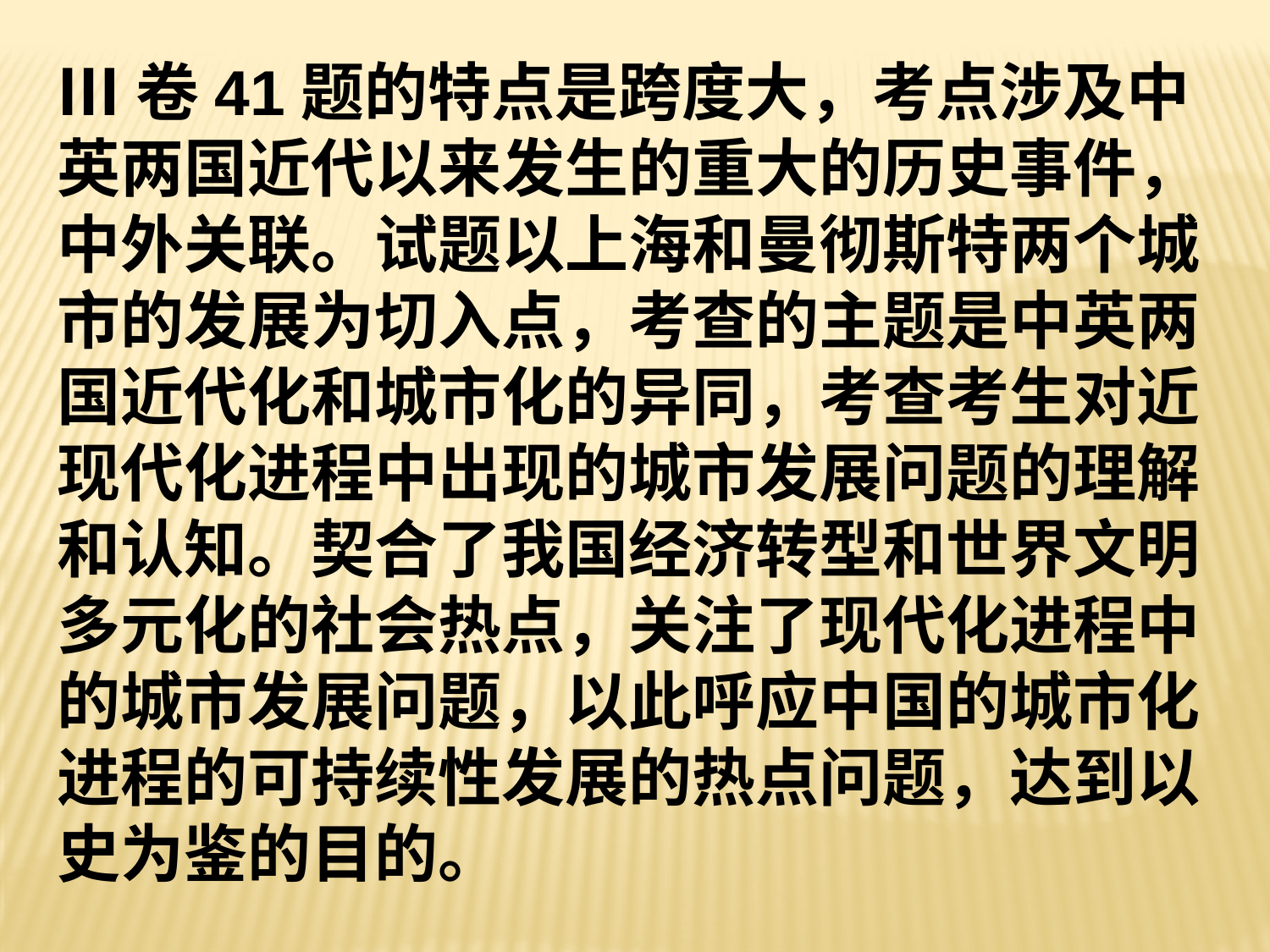

Ⅲ卷41题的特点是跨度大，考点涉及中英两国近代以来发生的重大的历史事件，中外关联。试题以上海和曼彻斯特两个城市的发展为切入点，考查的主题是中英两国近代化和城市化的异同，考查考生对近现代化进程中出现的城市发展问题的理解和认知。契合了我国经济转型和世界文明多元化的社会热点，关注了现代化进程中的城市发展问题，以此呼应中国的城市化进程的可持续性发展的热点问题，达到以史为鉴的目的。